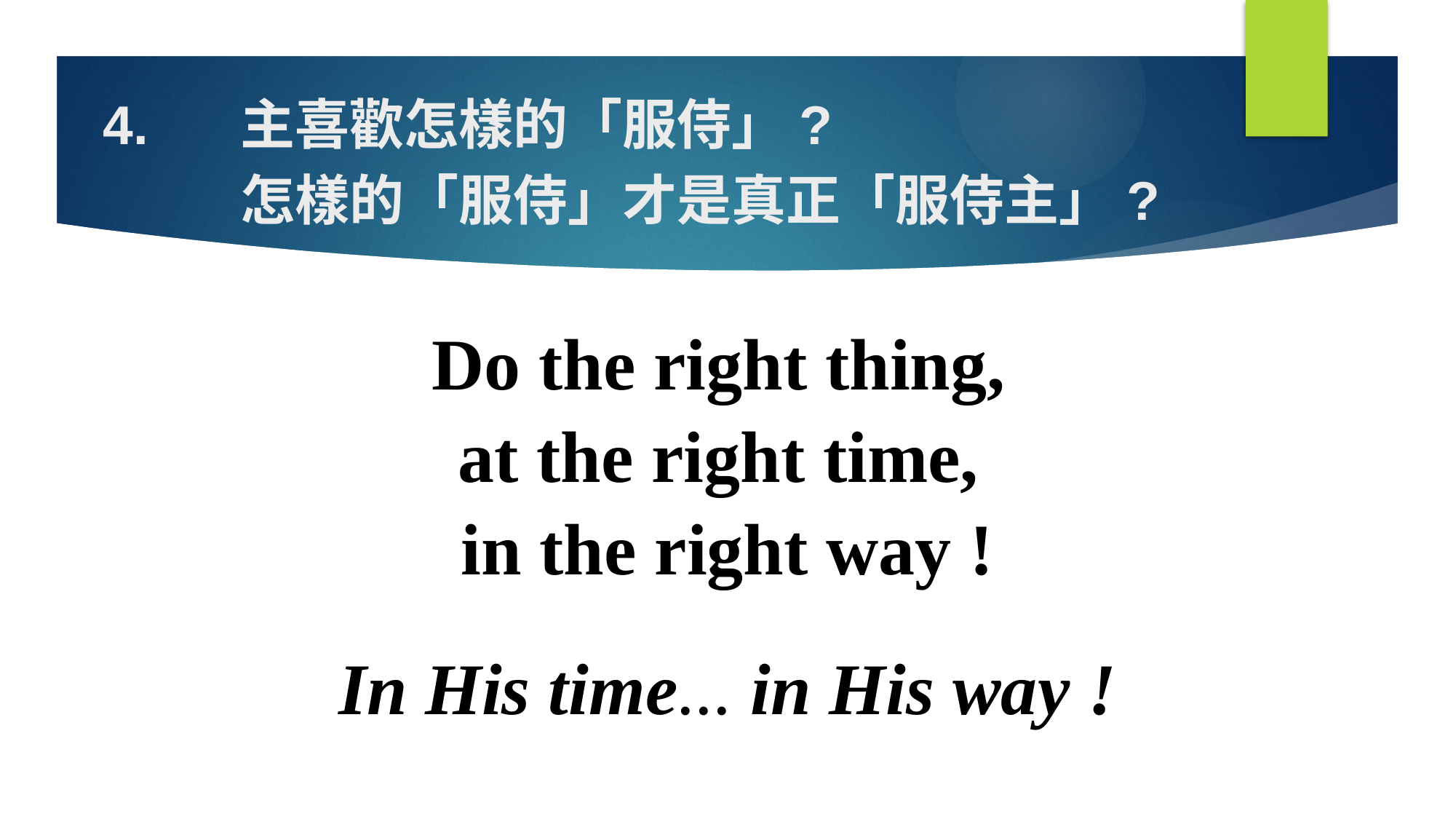

# 4.	 主喜歡怎樣的「服侍」? 怎樣的「服侍」才是真正「服侍主」?
Do the right thing,
at the right time,
in the right way !

In His time... in His way !